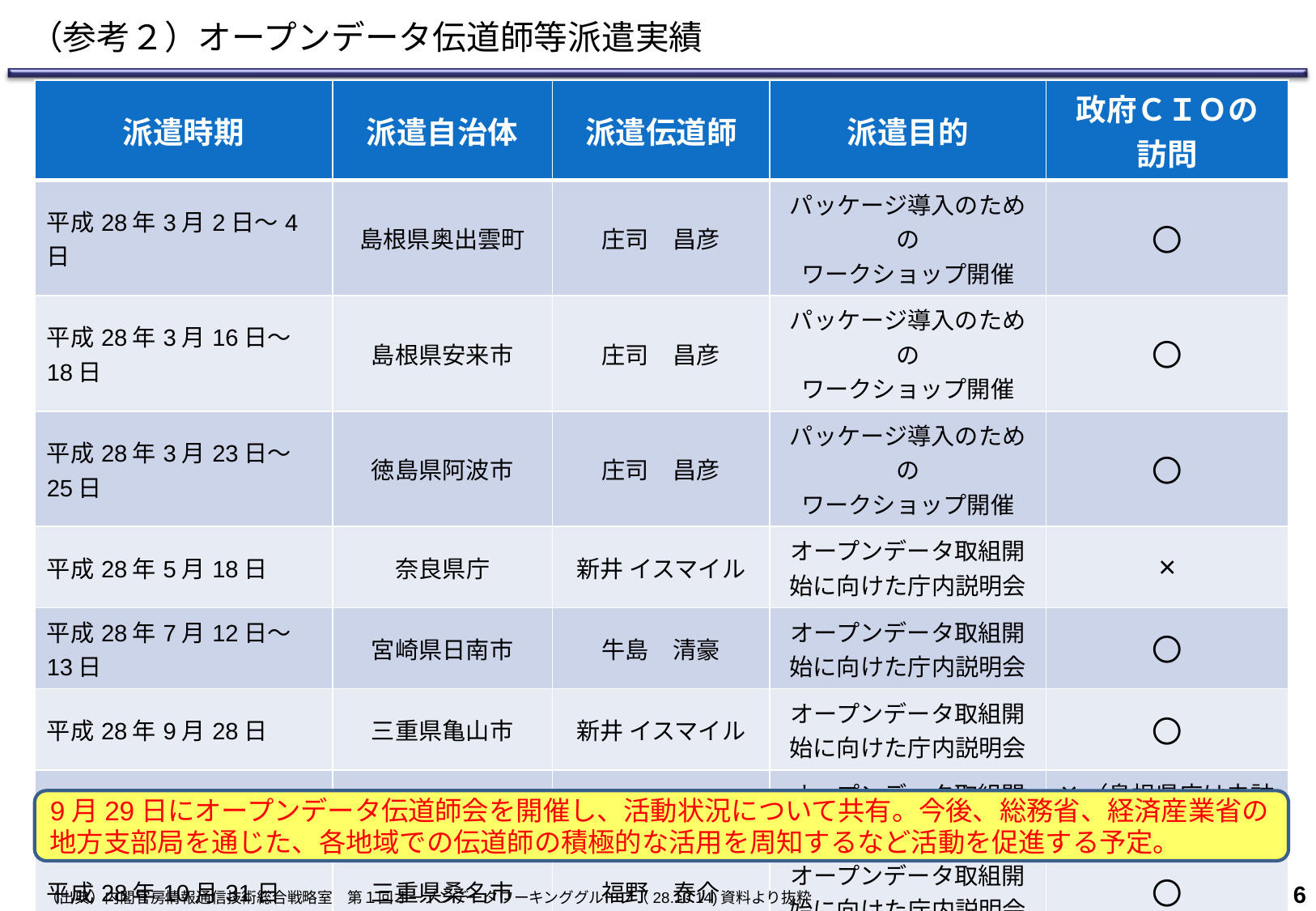

# （参考２）オープンデータ伝道師等派遣実績
| 派遣時期 | 派遣自治体 | 派遣伝道師 | 派遣目的 | 政府ＣＩＯの 訪問 |
| --- | --- | --- | --- | --- |
| 平成28年3月2日～4日 | 島根県奥出雲町 | 庄司　昌彦 | パッケージ導入のための ワークショップ開催 | 〇 |
| 平成28年3月16日～18日 | 島根県安来市 | 庄司　昌彦 | パッケージ導入のための ワークショップ開催 | 〇 |
| 平成28年3月23日～25日 | 徳島県阿波市 | 庄司　昌彦 | パッケージ導入のための ワークショップ開催 | 〇 |
| 平成28年5月18日 | 奈良県庁 | 新井 イスマイル | オープンデータ取組開始に向けた庁内説明会 | × |
| 平成28年7月12日～13日 | 宮崎県日南市 | 牛島　清豪 | オープンデータ取組開始に向けた庁内説明会 | 〇 |
| 平成28年9月28日 | 三重県亀山市 | 新井 イスマイル | オープンデータ取組開始に向けた庁内説明会 | 〇 |
| 平成28年10月19日 | 島根県庁 | 庄司　昌彦 | オープンデータ取組開始に向けた庁内説明会 | ×（島根県庁は未訪問も県下を訪問） |
| 平成28年10月31日 | 三重県桑名市 | 福野　泰介 | オープンデータ取組開始に向けた庁内説明会 | 〇 |
9月29日にオープンデータ伝道師会を開催し、活動状況について共有。今後、総務省、経済産業省の地方支部局を通じた、各地域での伝道師の積極的な活用を周知するなど活動を促進する予定。
6
（出典）内閣官房情報通信技術総合戦略室　第１回オープンデータワーキンググループ（28.10.14)資料より抜粋